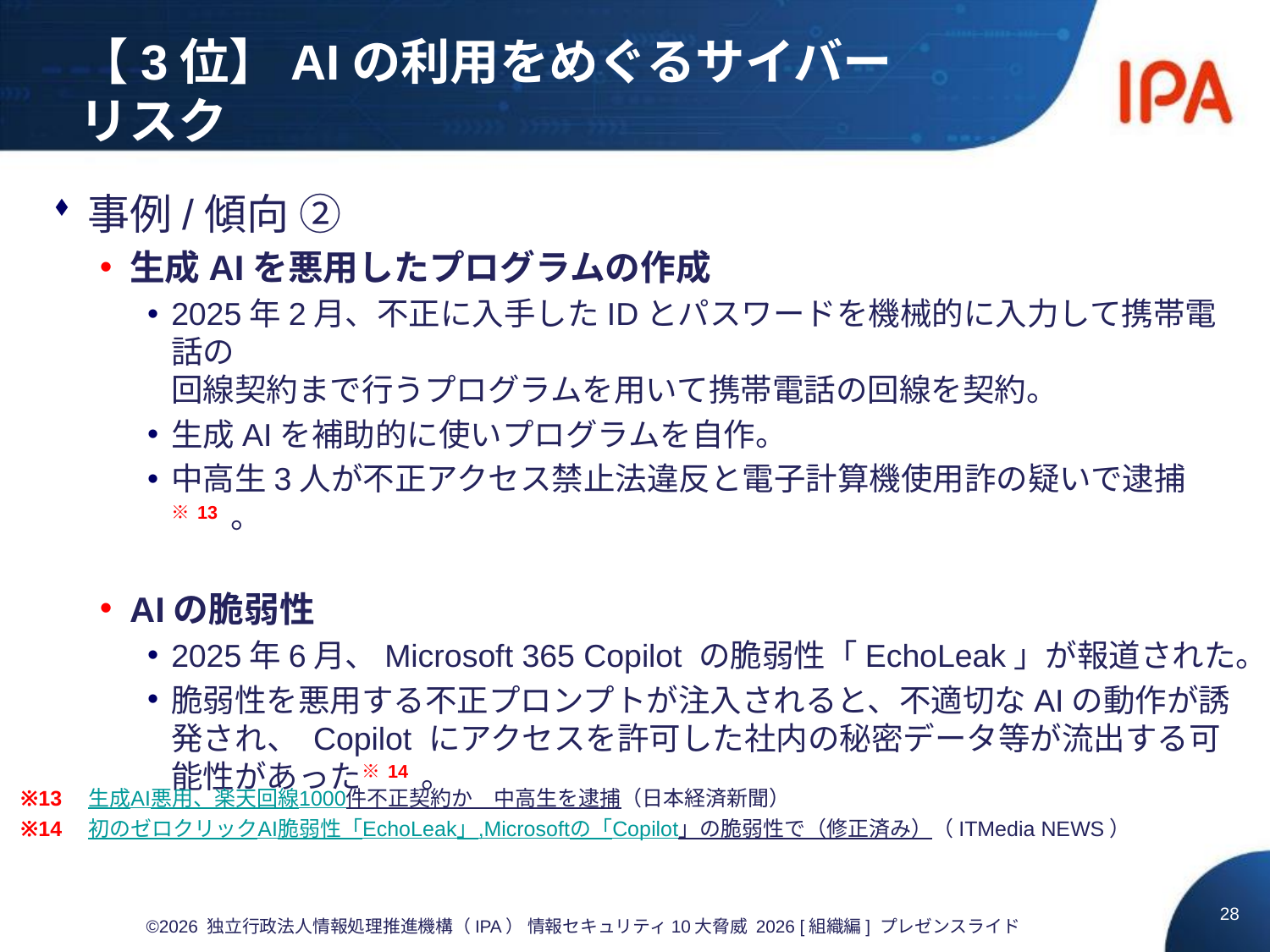

# 【3位】AIの利用をめぐるサイバーリスク
事例/傾向 ②
生成AIを悪用したプログラムの作成
2025年2月、不正に入手したIDとパスワードを機械的に入力して携帯電話の
回線契約まで行うプログラムを用いて携帯電話の回線を契約。
生成AIを補助的に使いプログラムを自作。
中高生3人が不正アクセス禁止法違反と電子計算機使用詐の疑いで逮捕※13 。

AIの脆弱性
2025年6月、Microsoft 365 Copilot の脆弱性「EchoLeak」が報道された。
脆弱性を悪用する不正プロンプトが注入されると、不適切なAIの動作が誘発され、 Copilot にアクセスを許可した社内の秘密データ等が流出する可能性があった※14 。
※13　生成AI悪用、楽天回線1000件不正契約か　中高生を逮捕（日本経済新聞）
※14　初のゼロクリックAI脆弱性「EchoLeak」,Microsoftの「Copilot」の脆弱性で（修正済み）（ITMedia NEWS）
28
©2026 独立行政法人情報処理推進機構（IPA） 情報セキュリティ10大脅威 2026 [組織編] プレゼンスライド